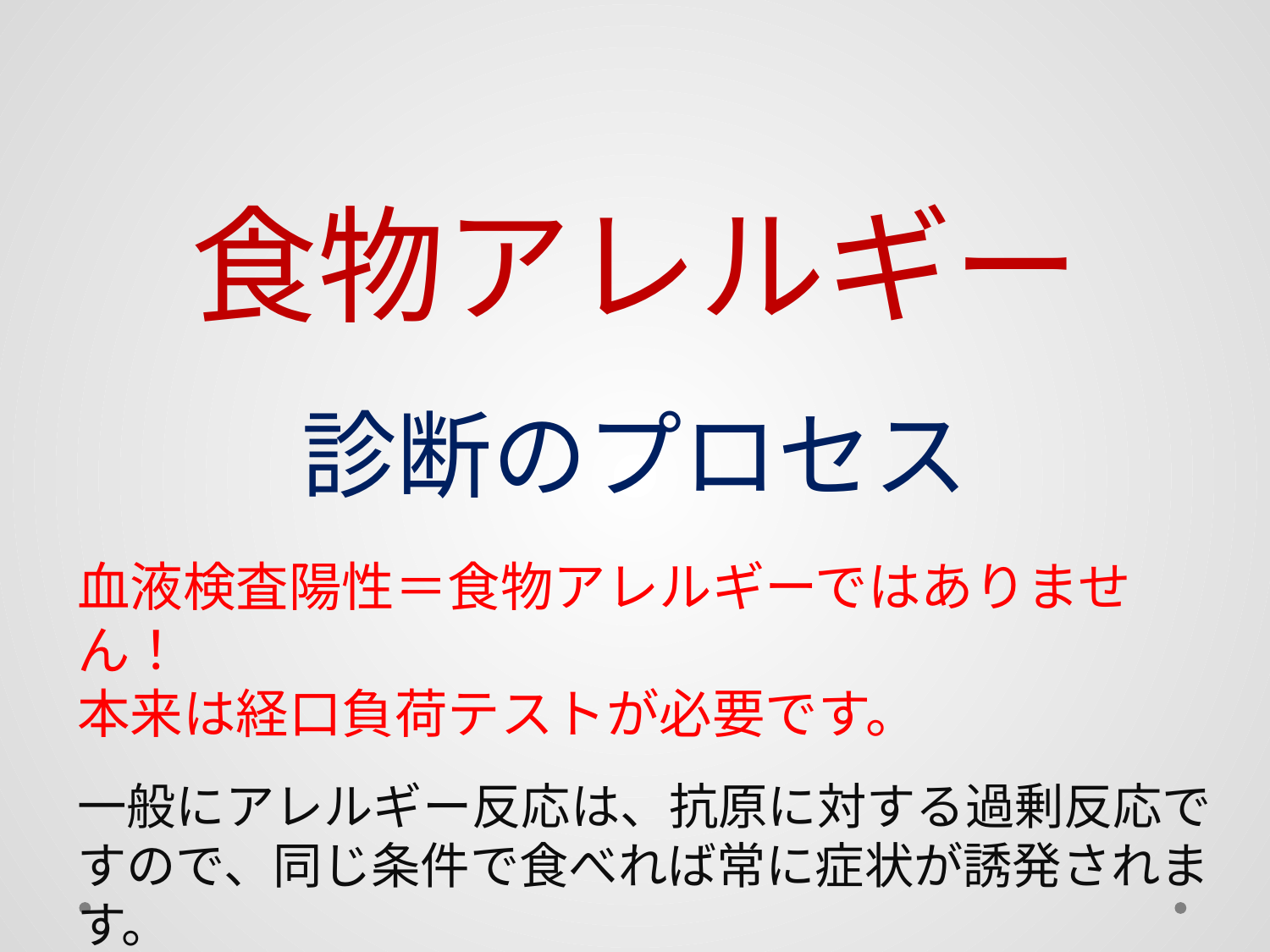

食物アレルギー
診断のプロセス
血液検査陽性＝食物アレルギーではありません！
本来は経口負荷テストが必要です。
一般にアレルギー反応は、抗原に対する過剰反応ですので、同じ条件で食べれば常に症状が誘発されます。